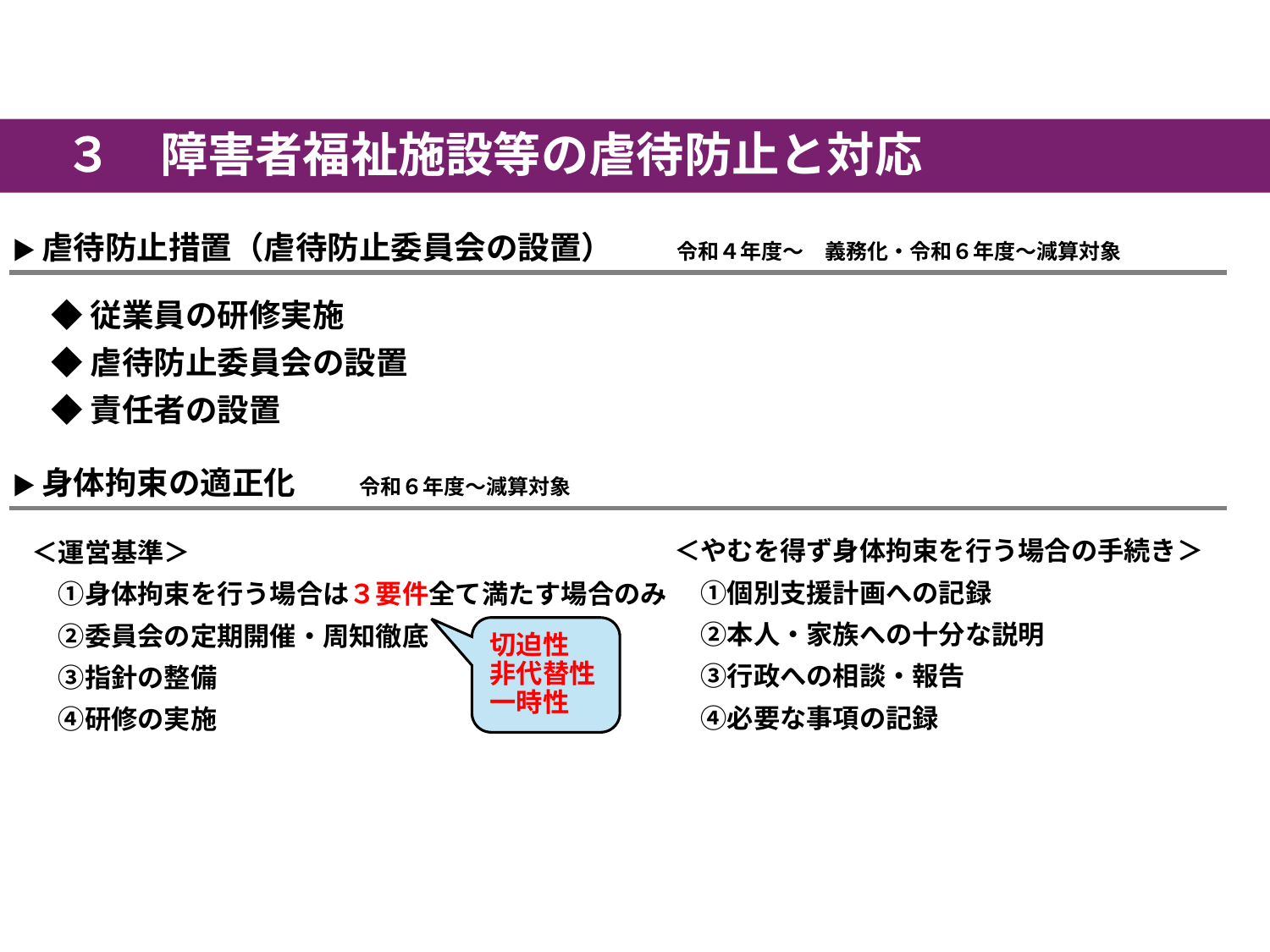

３　障害者福祉施設等の虐待防止と対応
▶虐待防止措置（虐待防止委員会の設置）　　令和４年度～　義務化・令和６年度～減算対象

◆従業員の研修実施
◆虐待防止委員会の設置
◆責任者の設置

▶身体拘束の適正化　　令和６年度～減算対象

＜運営基準＞
　①身体拘束を行う場合は３要件全て満たす場合のみ
　②委員会の定期開催・周知徹底
　③指針の整備
　④研修の実施

＜やむを得ず身体拘束を行う場合の手続き＞
　①個別支援計画への記録
　②本人・家族への十分な説明
　③行政への相談・報告
　④必要な事項の記録
切迫性
非代替性
一時性